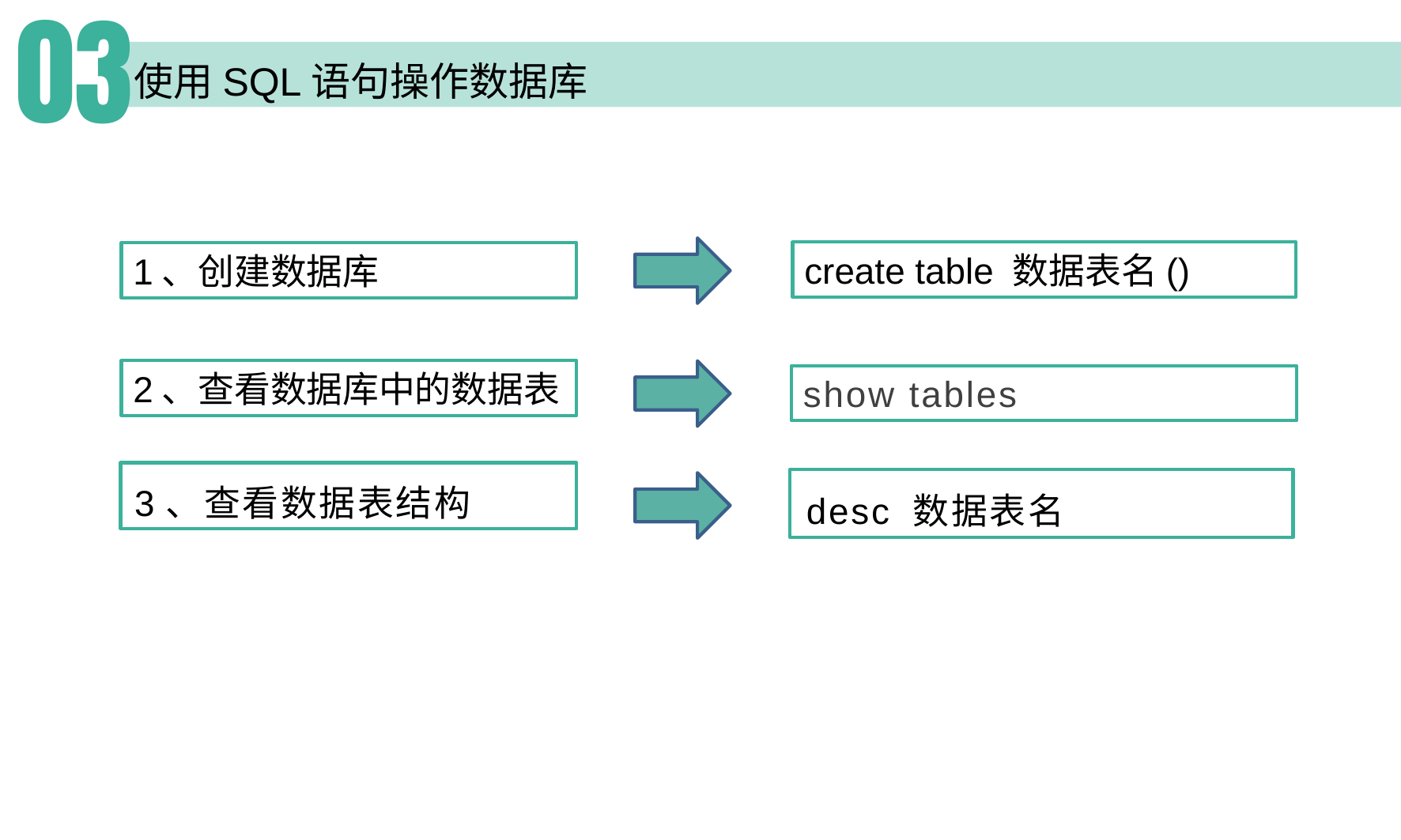

03

使用SQL语句操作数据库

create table 数据表名()
1、创建数据库
2、查看数据库中的数据表

show tables
3、查看数据表结构
desc 数据表名